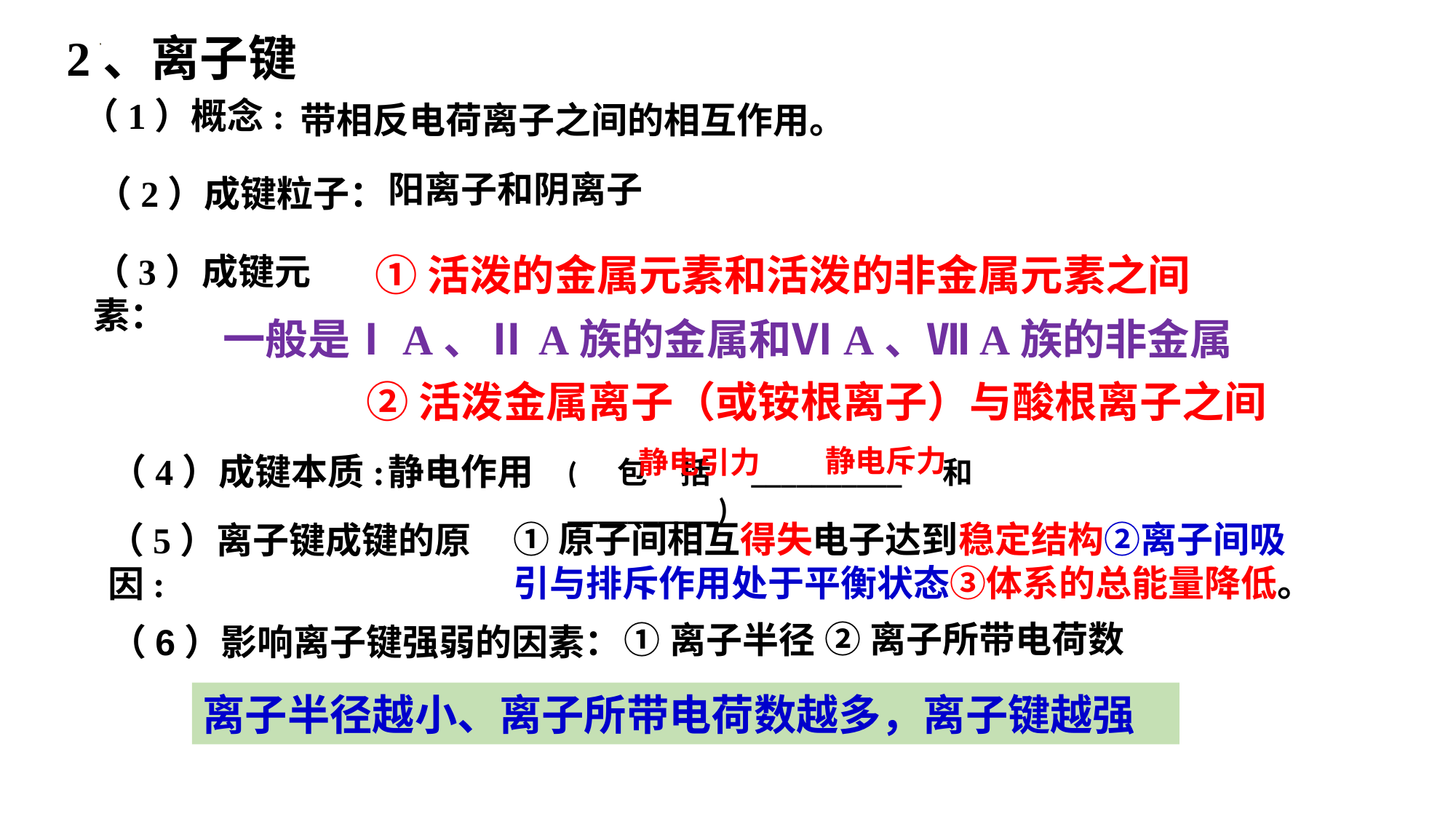

2、离子键
（1）概念:
带相反电荷离子之间的相互作用。
阳离子和阴离子
（2）成键粒子：
（3）成键元素：
①活泼的金属元素和活泼的非金属元素之间
一般是ⅠA、ⅡA族的金属和ⅥA、ⅦA族的非金属
②活泼金属离子（或铵根离子）与酸根离子之间
静电斥力
静电引力
（4）成键本质:
静电作用
(包括__________和__________)
①原子间相互得失电子达到稳定结构②离子间吸引与排斥作用处于平衡状态③体系的总能量降低。
（5）离子键成键的原因:
②离子所带电荷数
①离子半径
（6）影响离子键强弱的因素：
离子半径越小、离子所带电荷数越多，离子键越强